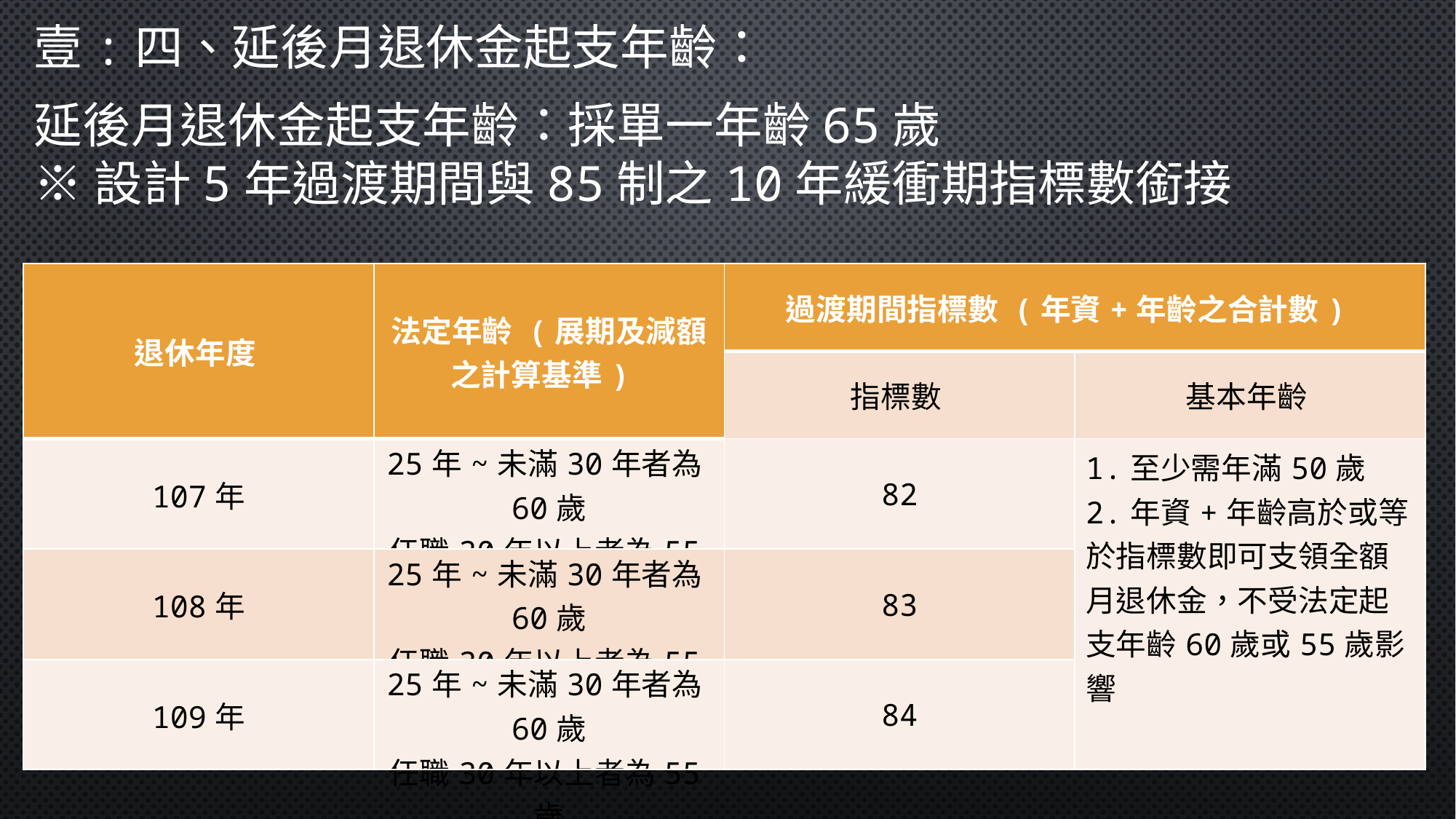

壹:四、延後月退休金起支年齡：

延後月退休金起支年齡：採單一年齡65歲
※設計5年過渡期間與85制之10年緩衝期指標數銜接
| 退休年度 | 法定年齡 (展期及減額之計算基準) | 過渡期間指標數 (年資+年齡之合計數) |  |
| --- | --- | --- | --- |
|  |  | 指標數 | 基本年齡 |
| 107年 | 25年~未滿30年者為60歲 任職30年以上者為55歲 | 82 | 1.至少需年滿50歲 2.年資+年齡高於或等於指標數即可支領全額月退休金，不受法定起支年齡60歲或55歲影響 |
| 108年 | 25年~未滿30年者為60歲 任職30年以上者為55歲 | 83 |  |
| 109年 | 25年~未滿30年者為60歲 任職30年以上者為55歲 | 84 |  |